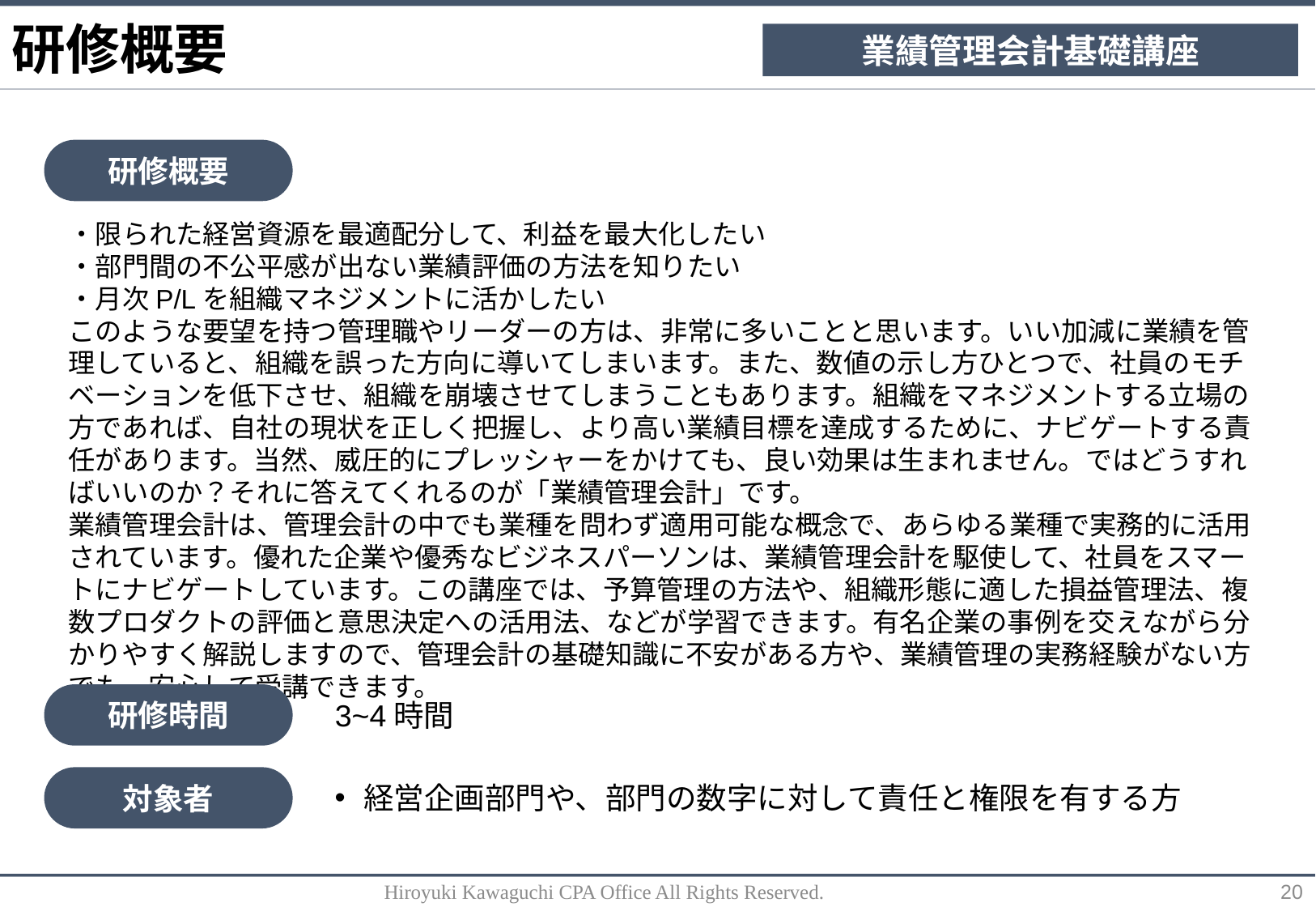

研修概要
業績管理会計基礎講座
研修概要
・限られた経営資源を最適配分して、利益を最大化したい
・部門間の不公平感が出ない業績評価の方法を知りたい
・月次P/Lを組織マネジメントに活かしたい
このような要望を持つ管理職やリーダーの方は、非常に多いことと思います。いい加減に業績を管理していると、組織を誤った方向に導いてしまいます。また、数値の示し方ひとつで、社員のモチベーションを低下させ、組織を崩壊させてしまうこともあります。組織をマネジメントする立場の方であれば、自社の現状を正しく把握し、より高い業績目標を達成するために、ナビゲートする責任があります。当然、威圧的にプレッシャーをかけても、良い効果は生まれません。ではどうすればいいのか？それに答えてくれるのが「業績管理会計」です。
業績管理会計は、管理会計の中でも業種を問わず適用可能な概念で、あらゆる業種で実務的に活用されています。優れた企業や優秀なビジネスパーソンは、業績管理会計を駆使して、社員をスマートにナビゲートしています。この講座では、予算管理の方法や、組織形態に適した損益管理法、複数プロダクトの評価と意思決定への活用法、などが学習できます。有名企業の事例を交えながら分かりやすく解説しますので、管理会計の基礎知識に不安がある方や、業績管理の実務経験がない方でも、安心して受講できます。
研修時間
3~4時間
対象者
経営企画部門や、部門の数字に対して責任と権限を有する方
Hiroyuki Kawaguchi CPA Office All Rights Reserved.
20